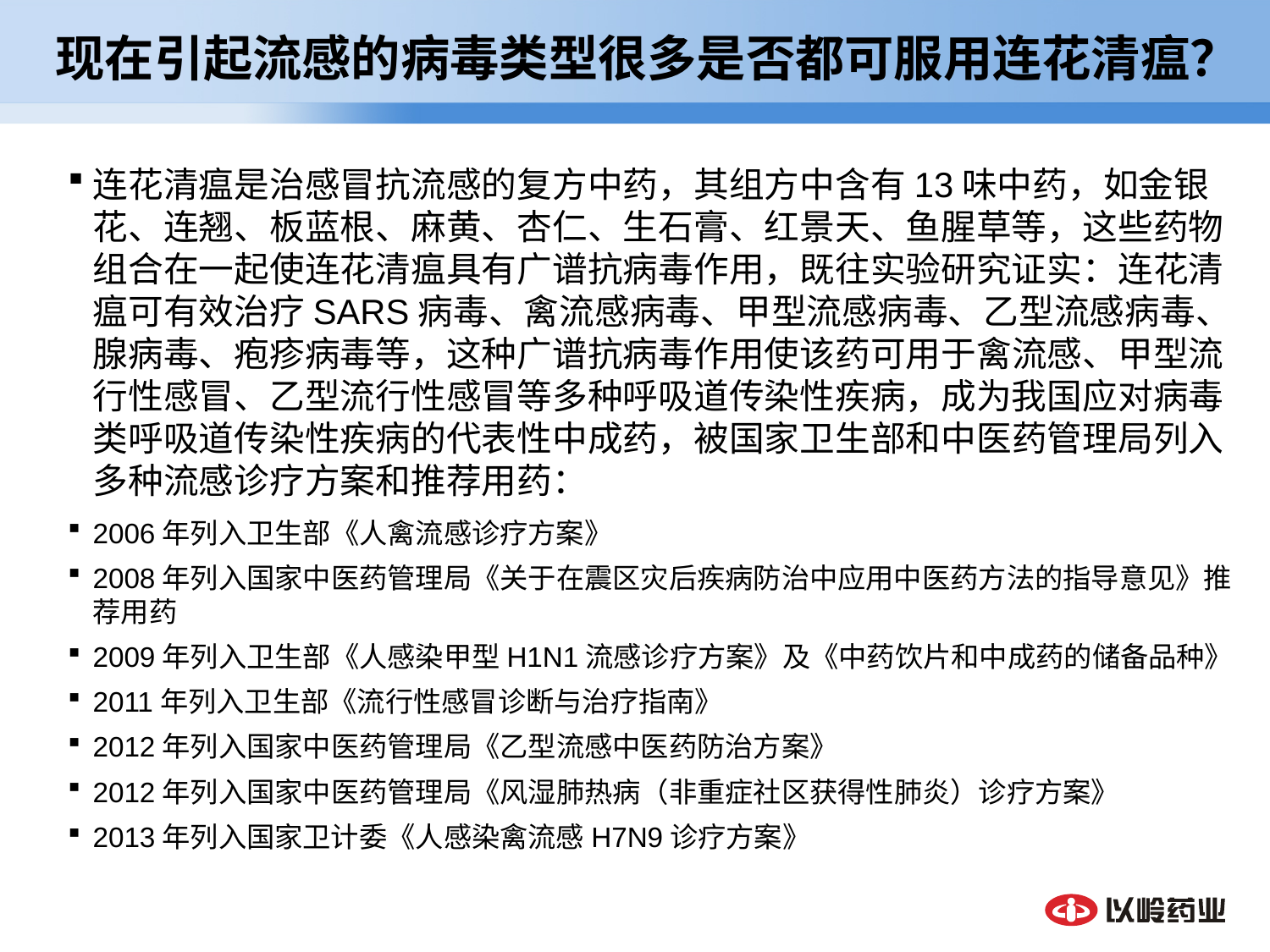

# 现在引起流感的病毒类型很多是否都可服用连花清瘟？
连花清瘟是治感冒抗流感的复方中药，其组方中含有13味中药，如金银花、连翘、板蓝根、麻黄、杏仁、生石膏、红景天、鱼腥草等，这些药物组合在一起使连花清瘟具有广谱抗病毒作用，既往实验研究证实：连花清瘟可有效治疗SARS病毒、禽流感病毒、甲型流感病毒、乙型流感病毒、腺病毒、疱疹病毒等，这种广谱抗病毒作用使该药可用于禽流感、甲型流行性感冒、乙型流行性感冒等多种呼吸道传染性疾病，成为我国应对病毒类呼吸道传染性疾病的代表性中成药，被国家卫生部和中医药管理局列入多种流感诊疗方案和推荐用药：
2006年列入卫生部《人禽流感诊疗方案》
2008年列入国家中医药管理局《关于在震区灾后疾病防治中应用中医药方法的指导意见》推荐用药
2009年列入卫生部《人感染甲型H1N1流感诊疗方案》及《中药饮片和中成药的储备品种》
2011年列入卫生部《流行性感冒诊断与治疗指南》
2012年列入国家中医药管理局《乙型流感中医药防治方案》
2012年列入国家中医药管理局《风湿肺热病（非重症社区获得性肺炎）诊疗方案》
2013年列入国家卫计委《人感染禽流感H7N9诊疗方案》